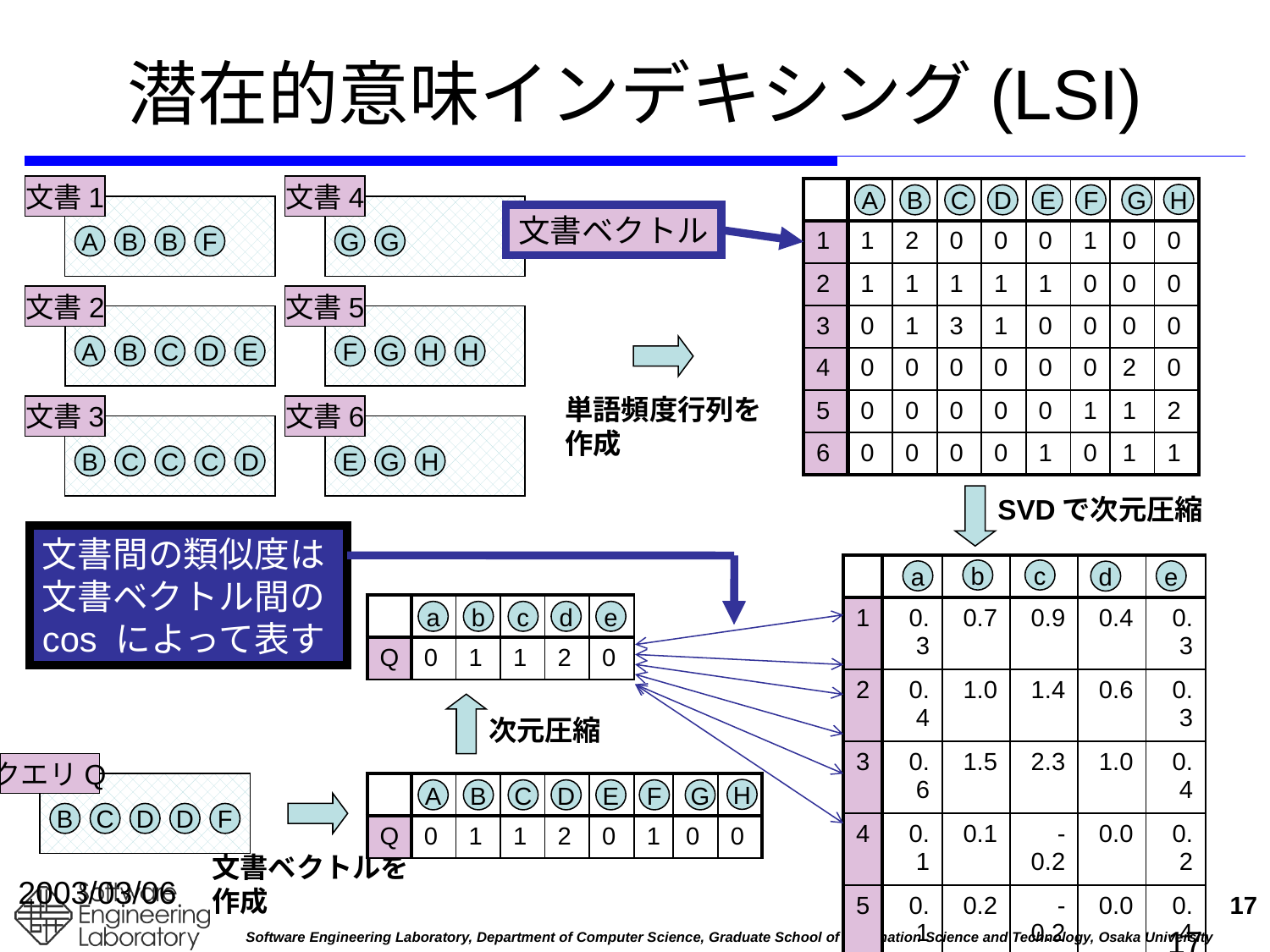

# 潜在的意味インデキシング(LSI)
文書1
文書4
|  |  |  |  |  |  |  |  |  |
| --- | --- | --- | --- | --- | --- | --- | --- | --- |
| 1 | 1 | 2 | 0 | 0 | 0 | 1 | 0 | 0 |
| 2 | 1 | 1 | 1 | 1 | 1 | 0 | 0 | 0 |
| 3 | 0 | 1 | 3 | 1 | 0 | 0 | 0 | 0 |
| 4 | 0 | 0 | 0 | 0 | 0 | 0 | 2 | 0 |
| 5 | 0 | 0 | 0 | 0 | 0 | 1 | 1 | 2 |
| 6 | 0 | 0 | 0 | 0 | 1 | 0 | 1 | 1 |
H
A
B
C
D
E
F
G

文書ベクトル
A
B
B
F
G
G
文書2
文書5

A
B
C
D
E
F
G
H
H

単語頻度行列を
作成
文書3
文書6

B
C
C
C
D
E
G
H

SVDで次元圧縮
文書間の類似度は
文書ベクトル間の cos によって表す
|  |  |  |  |  |  |
| --- | --- | --- | --- | --- | --- |
| 1 | 0.3 | 0.7 | 0.9 | 0.4 | 0.3 |
| 2 | 0.4 | 1.0 | 1.4 | 0.6 | 0.3 |
| 3 | 0.6 | 1.5 | 2.3 | 1.0 | 0.4 |
| 4 | 0.1 | 0.1 | -0.2 | 0.0 | 0.2 |
| 5 | 0.1 | 0.2 | -0.2 | 0.0 | 0.4 |
| 6 | 0.1 | 0.2 | -0.1 | 0.0 | 0.3 |
b
c
a
e
d
|  |  |  |  |  |  |
| --- | --- | --- | --- | --- | --- |
| Q | 0 | 1 | 1 | 2 | 0 |
a
b
c
d
e

次元圧縮
クエリQ

|  |  |  |  |  |  |  |  |  |
| --- | --- | --- | --- | --- | --- | --- | --- | --- |
| Q | 0 | 1 | 1 | 2 | 0 | 1 | 0 | 0 |
H
A
B
C
D
E
F
G

B
C
D
D
F
文書ベクトルを
作成
2003/03/06
17